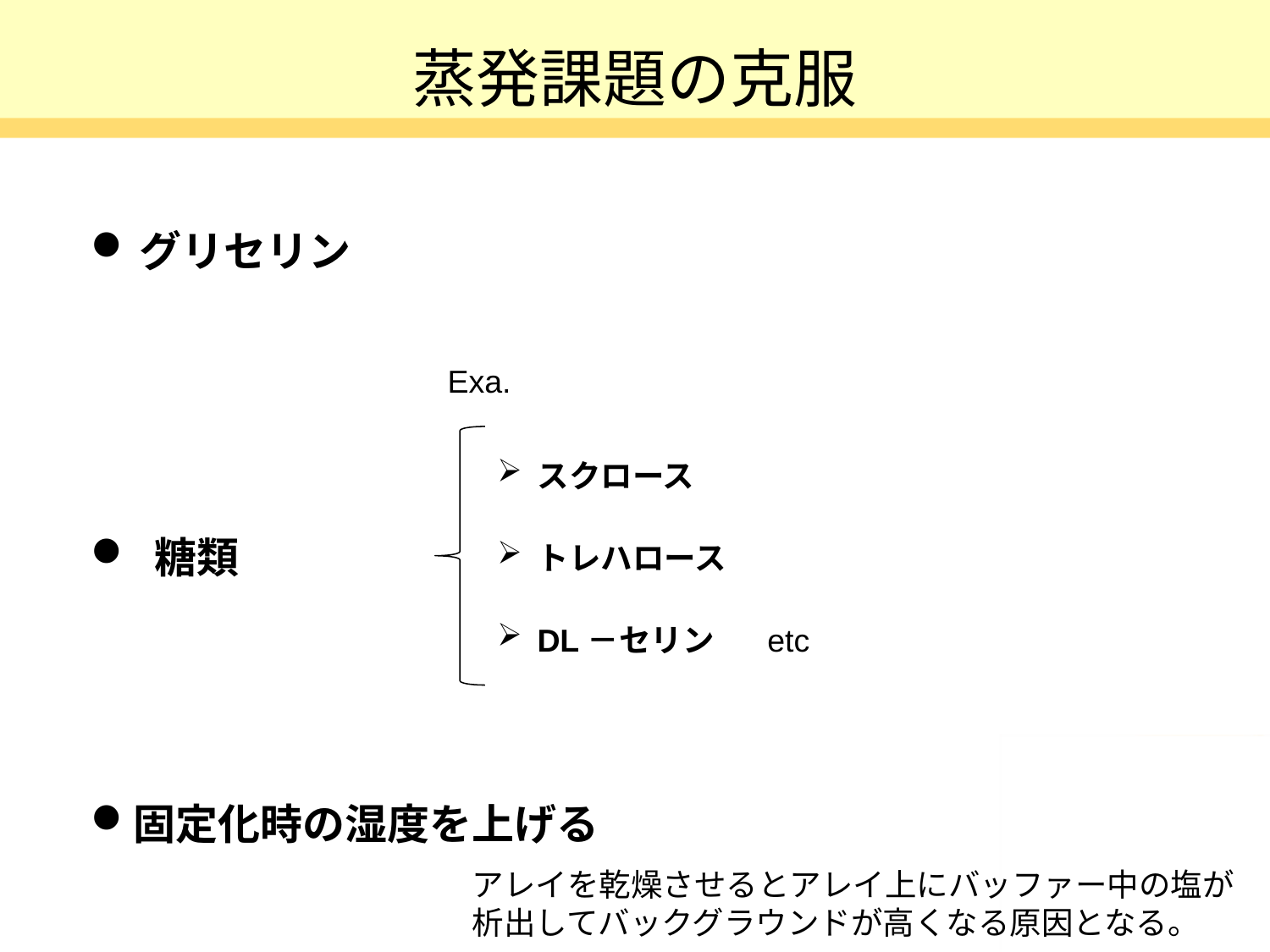

# 蒸発課題の克服
グリセリン
Exa.

スクロース
糖類
トレハロース
DL－セリン
etc

固定化時の湿度を上げる
アレイを乾燥させるとアレイ上にバッファー中の塩が析出してバックグラウンドが高くなる原因となる。